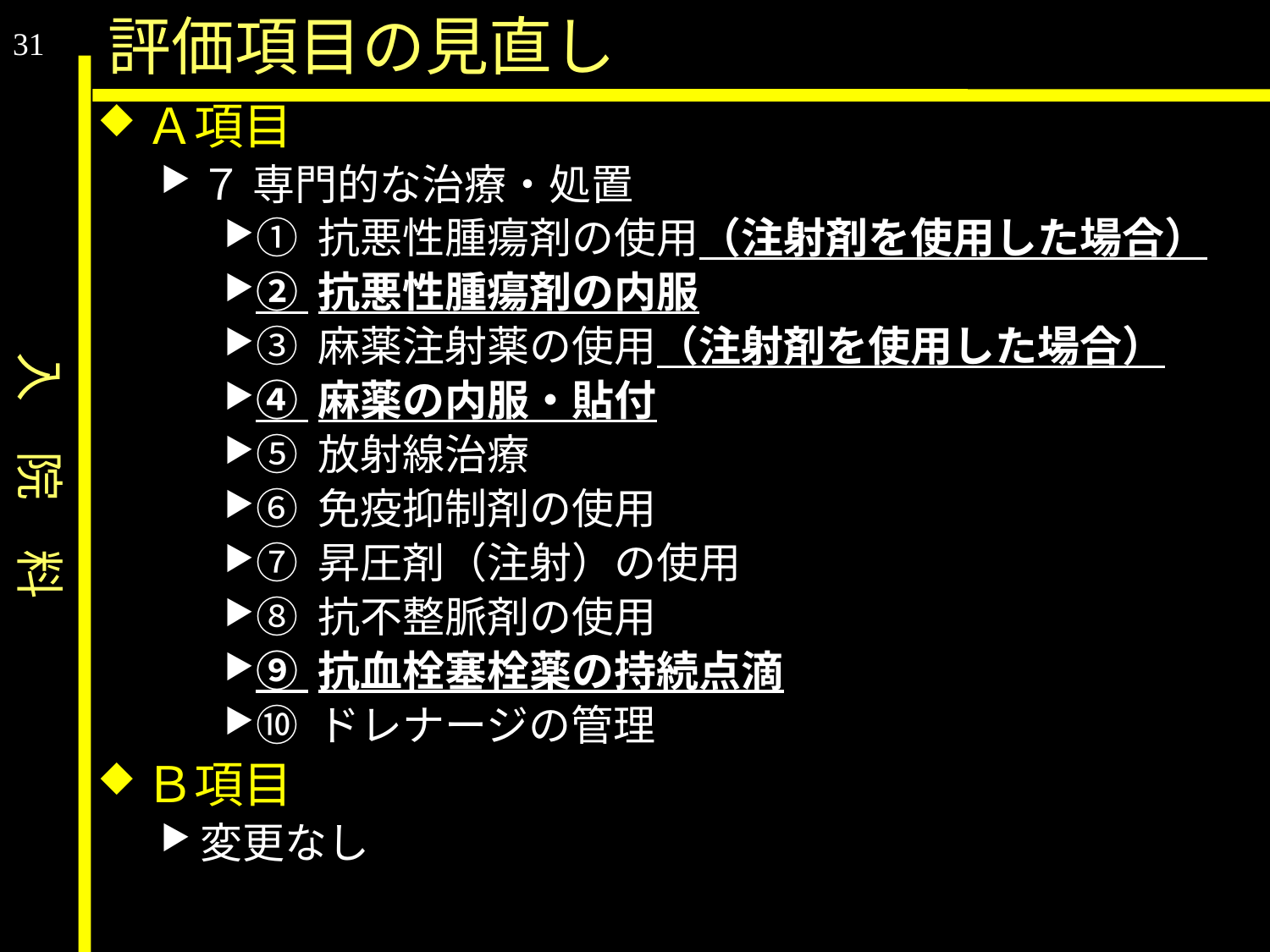

入　院　料
評価項目の見直し
31

Ａ項目
７ 専門的な治療・処置
① 抗悪性腫瘍剤の使用（注射剤を使用した場合）
② 抗悪性腫瘍剤の内服
③ 麻薬注射薬の使用（注射剤を使用した場合）
④ 麻薬の内服・貼付
⑤ 放射線治療
⑥ 免疫抑制剤の使用
⑦ 昇圧剤（注射）の使用
⑧ 抗不整脈剤の使用
⑨ 抗血栓塞栓薬の持続点滴
⑩ ドレナージの管理
Ｂ項目
変更なし